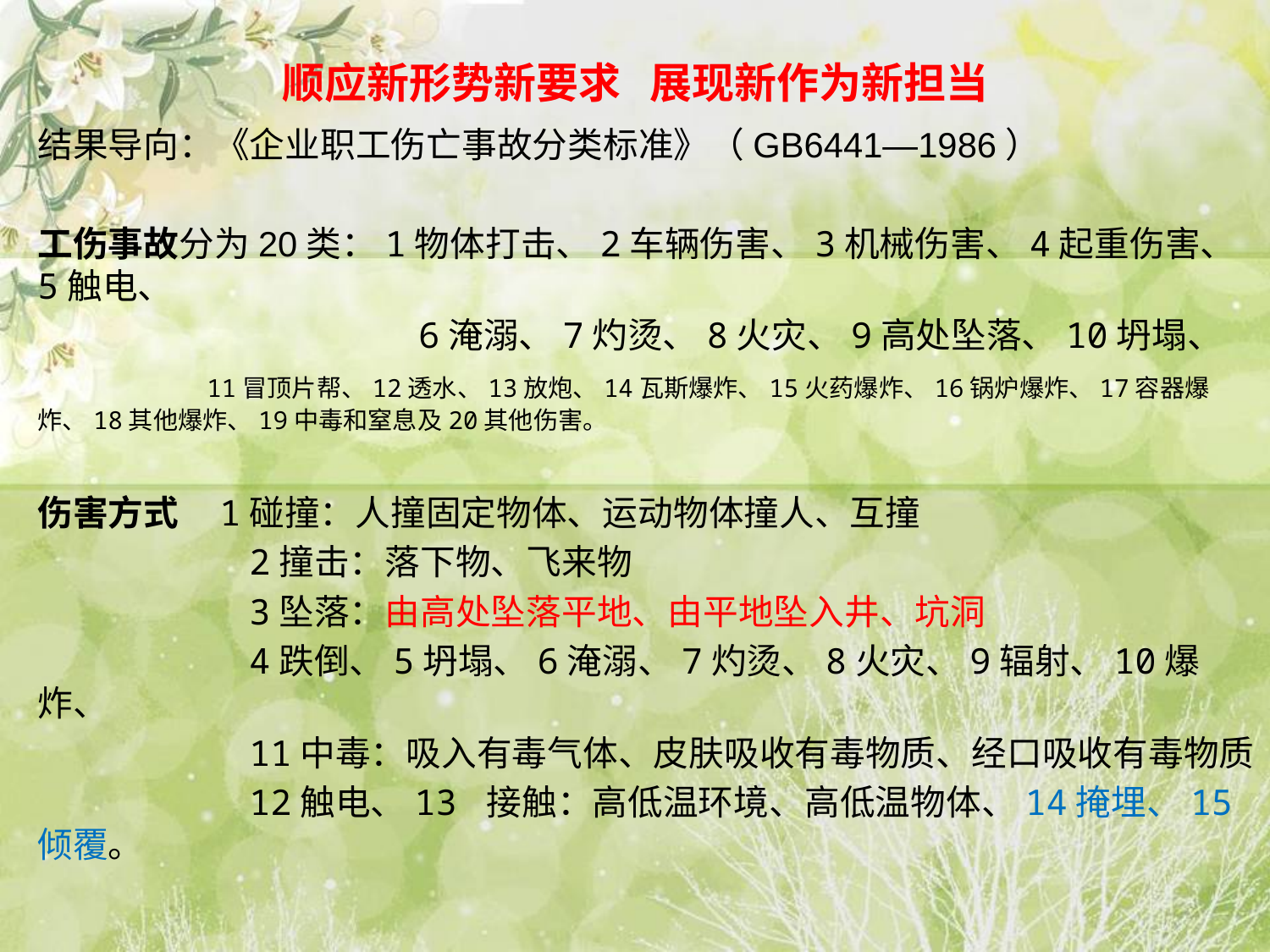

# 顺应新形势新要求   展现新作为新担当
结果导向：《企业职工伤亡事故分类标准》（GB6441—1986）

工伤事故分为20类：1物体打击、2车辆伤害、3机械伤害、4起重伤害、5触电、
                  6淹溺、7灼烫、8火灾、9高处坠落、10坍塌、
        11冒顶片帮、12透水、13放炮、14瓦斯爆炸、15火药爆炸、16锅炉爆炸、17容器爆炸、18其他爆炸、19中毒和窒息及20其他伤害。

伤害方式    1碰撞：人撞固定物体、运动物体撞人、互撞
          2撞击：落下物、飞来物
          3坠落：由高处坠落平地、由平地坠入井、坑洞
          4跌倒、5坍塌、6淹溺、7灼烫、8火灾、9辐射、10爆炸、
          11中毒：吸入有毒气体、皮肤吸收有毒物质、经口吸收有毒物质
          12触电、13 接触：高低温环境、高低温物体、14掩埋、15倾覆。